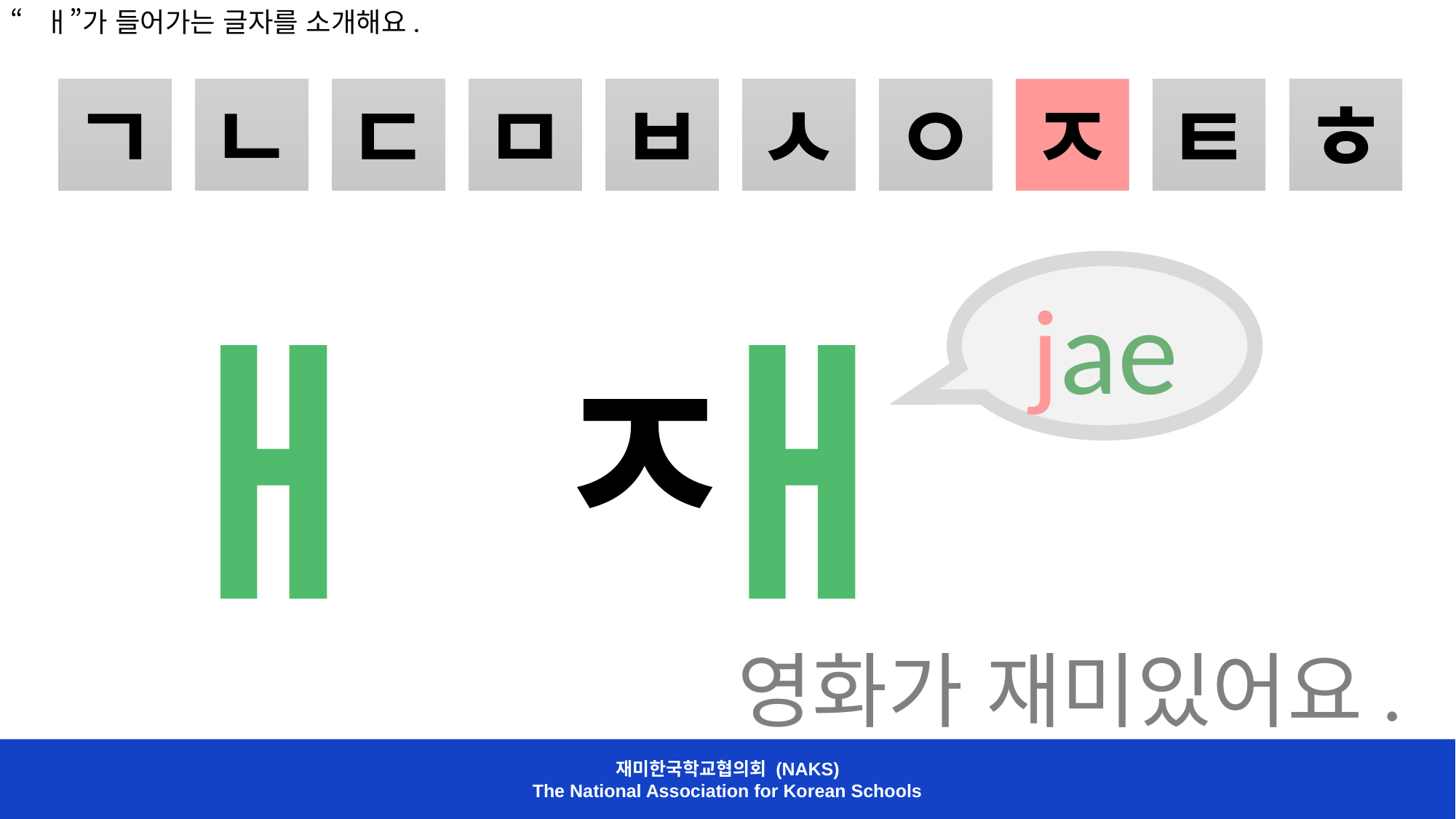

“ㅐ”가 들어가는 글자를 소개해요.
ㄱ
ㄴ
ㄷ
ㅁ
ㅂ
ㅅ
ㅇ
ㅈ
ㅈ
ㅌ
ㅎ
jae

ㅈ
영화가 재미있어요.
재미한국학교협의회 (NAKS)
The National Association for Korean Schools